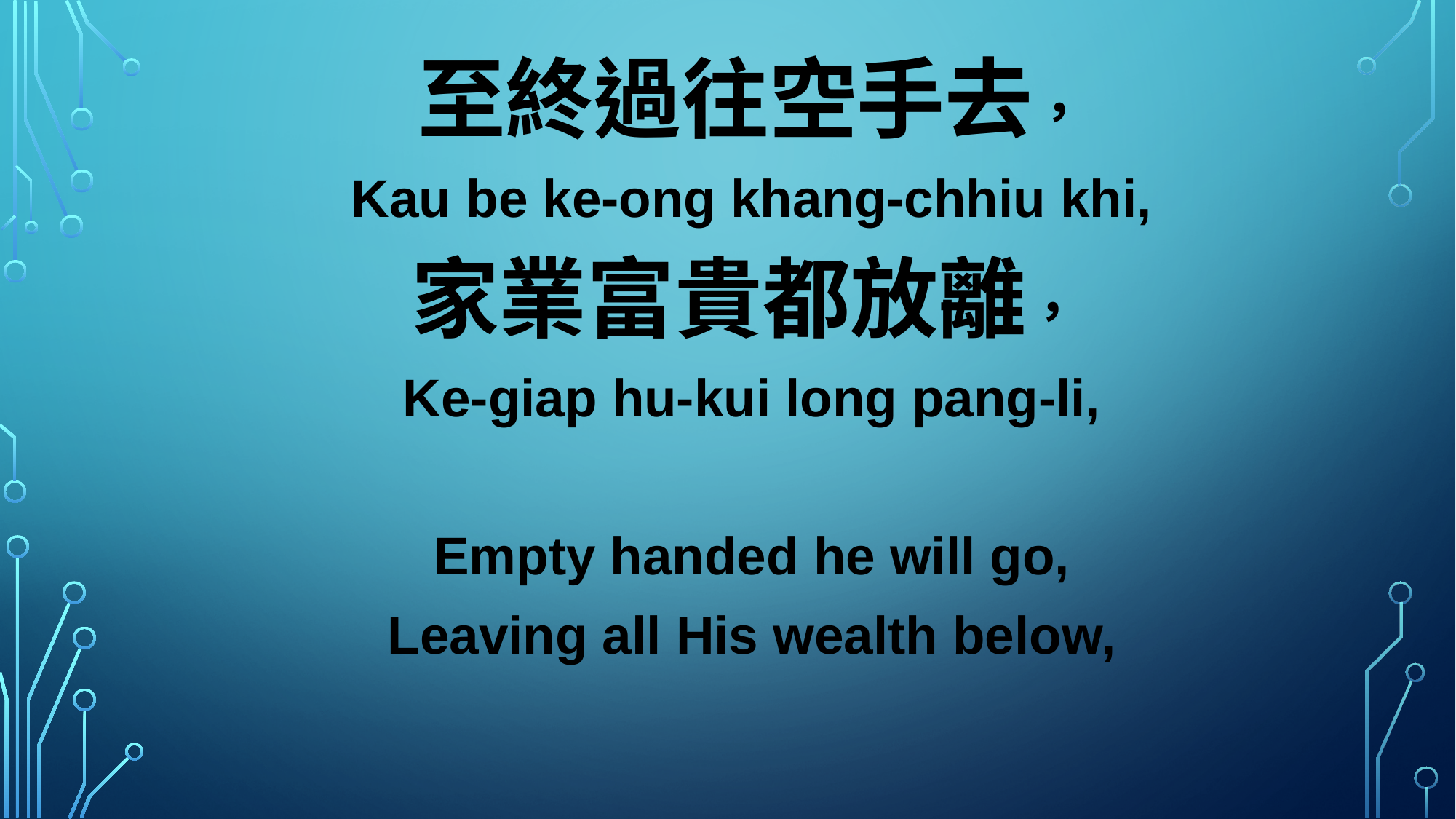

至終過往空手去，
Kau be ke-ong khang-chhiu khi,
家業富貴都放離，
Ke-giap hu-kui long pang-li,

Empty handed he will go,
Leaving all His wealth below,